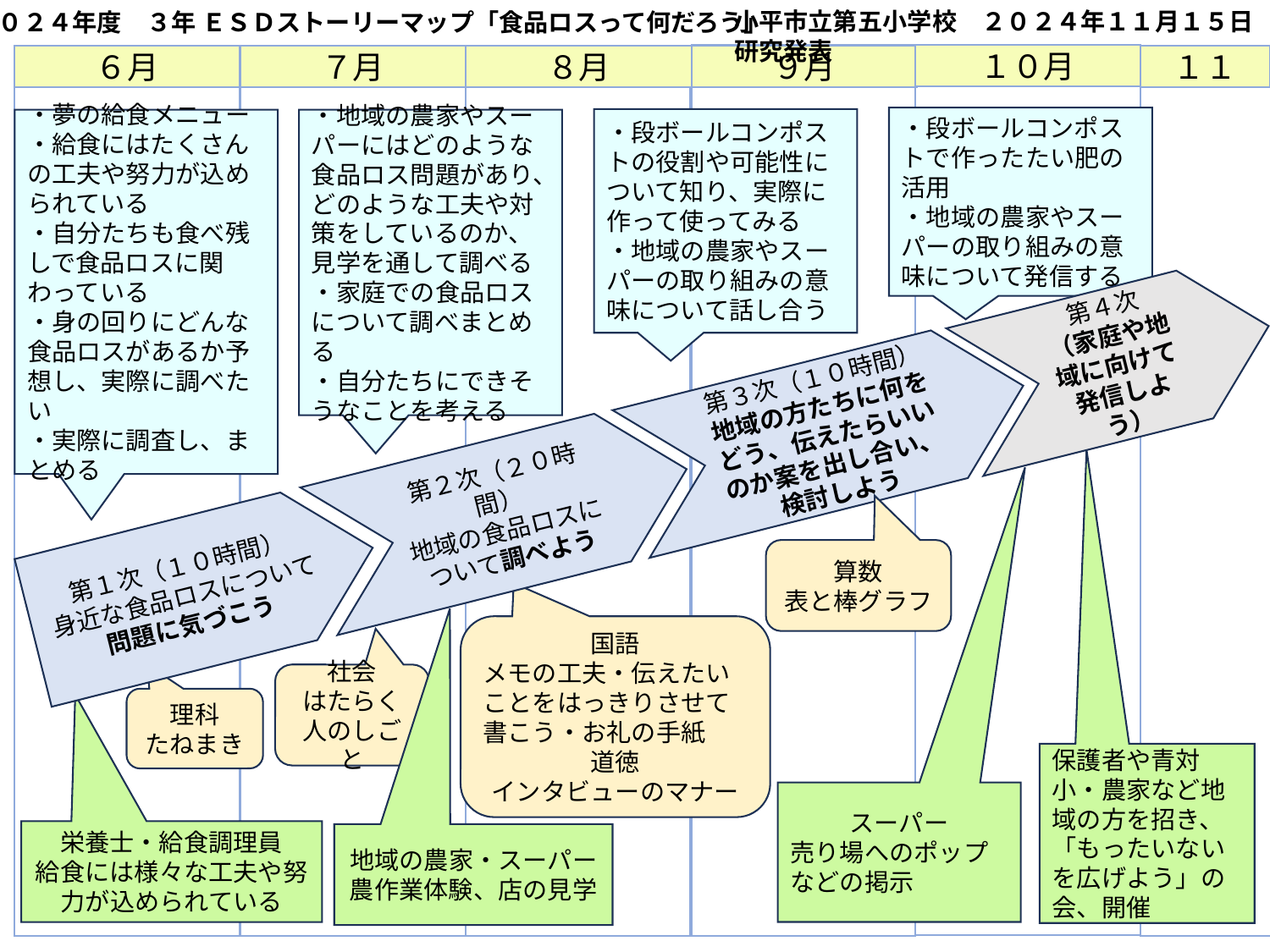

小平市立第五小学校　２０２４年１１月１５日研究発表
２０２４年度　３年 ＥＳＤストーリーマップ「食品ロスって何だろう」
１０月
９月
６月
７月
８月
１１

・段ボールコンポストで作ったたい肥の活用
・地域の農家やスーパーの取り組みの意味について発信する
・段ボールコンポストの役割や可能性について知り、実際に作って使ってみる
・地域の農家やスーパーの取り組みの意味について話し合う
・夢の給食メニュー
・給食にはたくさんの工夫や努力が込められている
・自分たちも食べ残しで食品ロスに関わっている
・身の回りにどんな食品ロスがあるか予想し、実際に調べたい
・実際に調査し、まとめる
・地域の農家やスーパーにはどのような食品ロス問題があり、どのような工夫や対策をしているのか、見学を通して調べる
・家庭での食品ロスについて調べまとめる
・自分たちにできそうなことを考える
第４次
（家庭や地域に向けて発信しよう）
第３次（１０時間）
地域の方たちに何をどう、伝えたらいいのか案を出し合い、検討しよう
第２次（２０時間）
地域の食品ロスについて調べよう
第１次（１０時間）
身近な食品ロスについて
問題に気づこう
算数
表と棒グラフ
国語
メモの工夫・伝えたいことをはっきりさせて書こう・お礼の手紙
道徳
インタビューのマナー
社会
はたらく人のしごと
理科
たねまき
保護者や青対小・農家など地域の方を招き、「もったいないを広げよう」の会、開催
スーパー
売り場へのポップなどの掲示
栄養士・給食調理員
給食には様々な工夫や努力が込められている
地域の農家・スーパー
農作業体験、店の見学